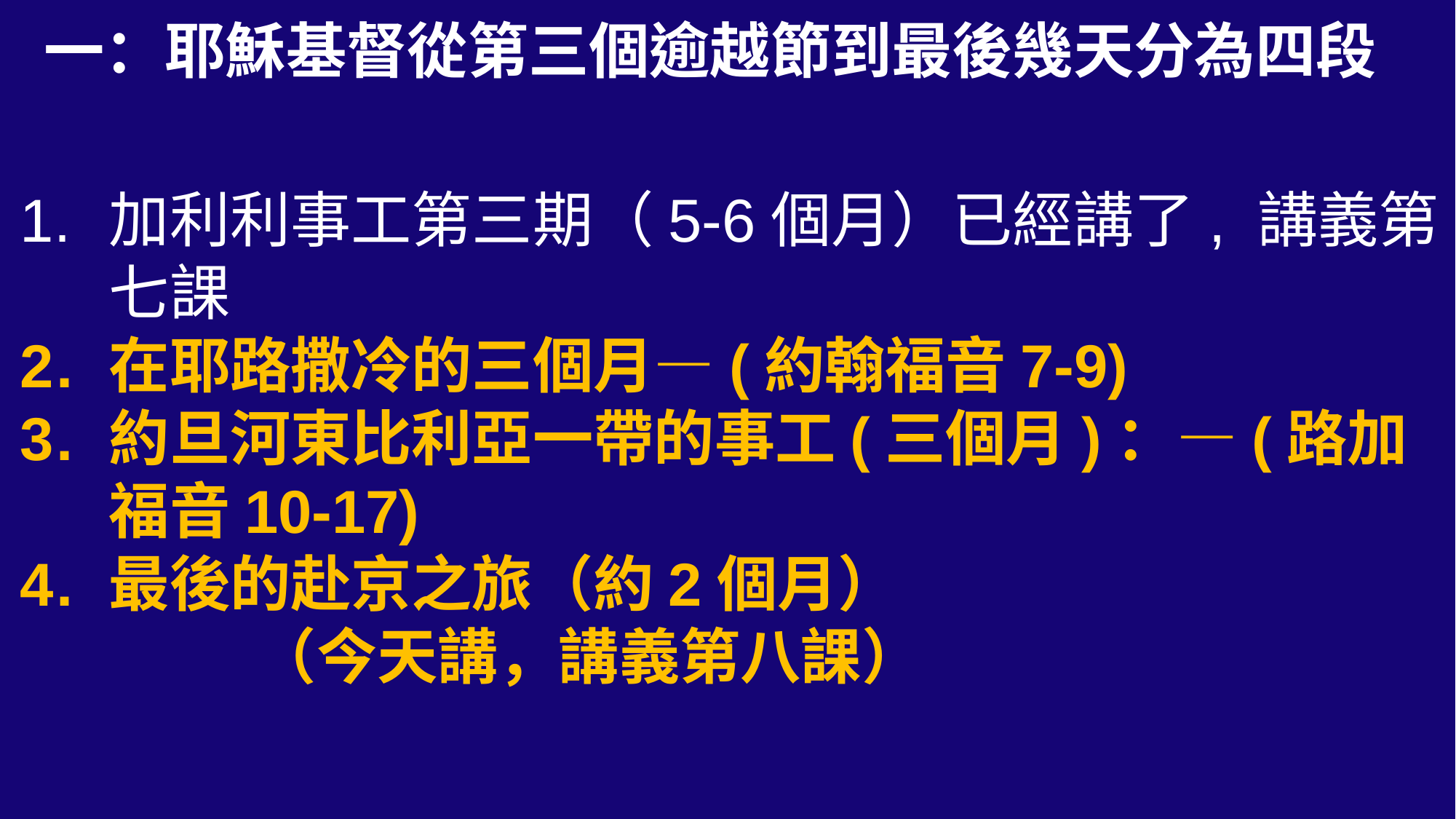

一：耶穌基督從第三個逾越節到最後幾天分為四段
加利利事工第三期（5-6個月）已經講了, 講義第七課
在耶路撒冷的三個月—(約翰福音7-9)
約旦河東比利亞一帶的事工(三個月)：—(路加福音10-17)
最後的赴京之旅（約2個月）
                （今天講，講義第八課）